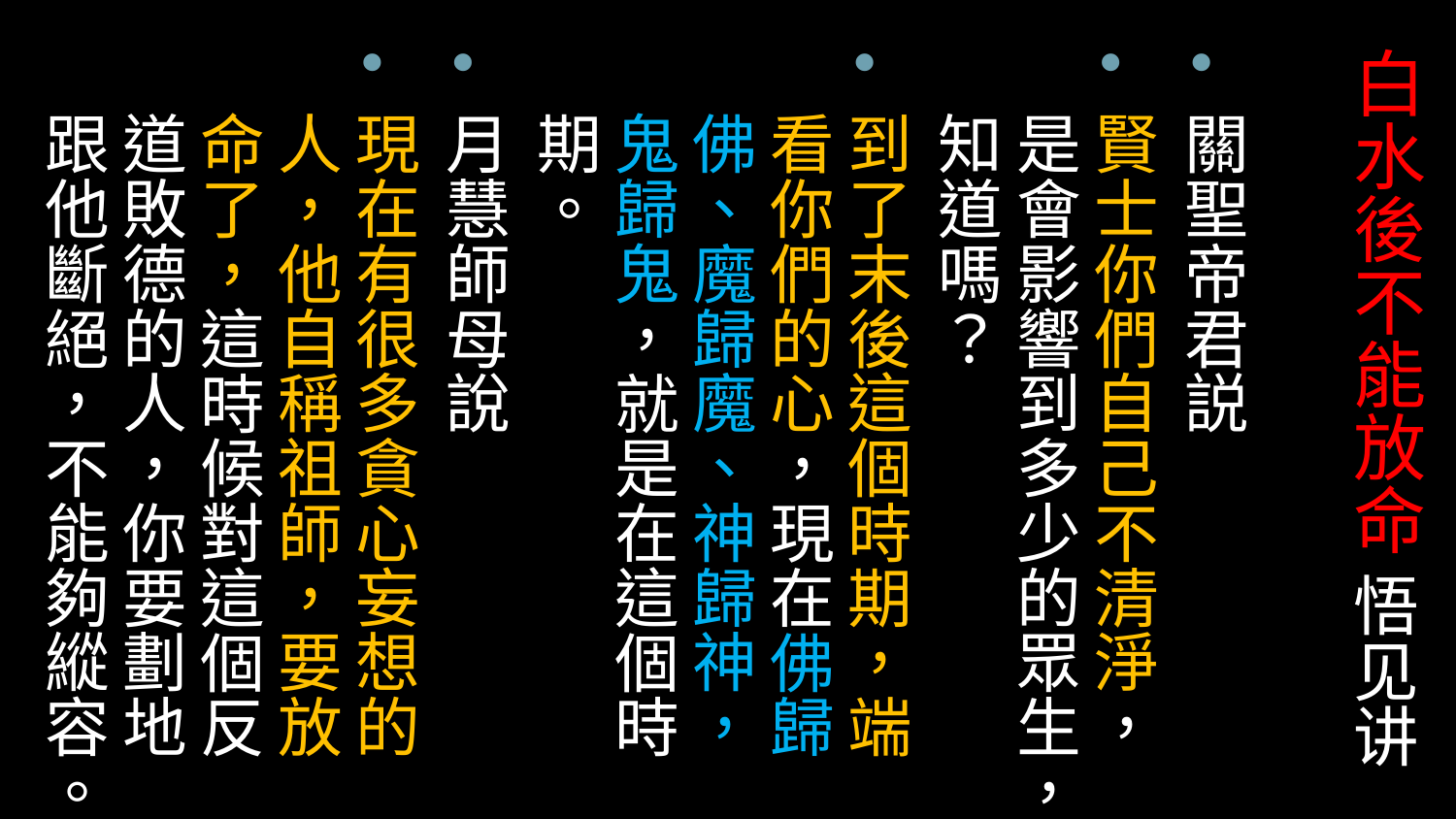

# 白水後不能放命 悟见讲
關聖帝君説
賢士你們自己不清淨，是會影響到多少的眾生，知道嗎？
到了末後這個時期，端看你們的心，現在佛歸佛、魔歸魔、神歸神，鬼歸鬼，就是在這個時期。
月慧師母說
現在有很多貪心妄想的人，他自稱祖師，要放命了，這時候對這個反道敗德的人，你要劃地跟他斷絕，不能夠縱容。